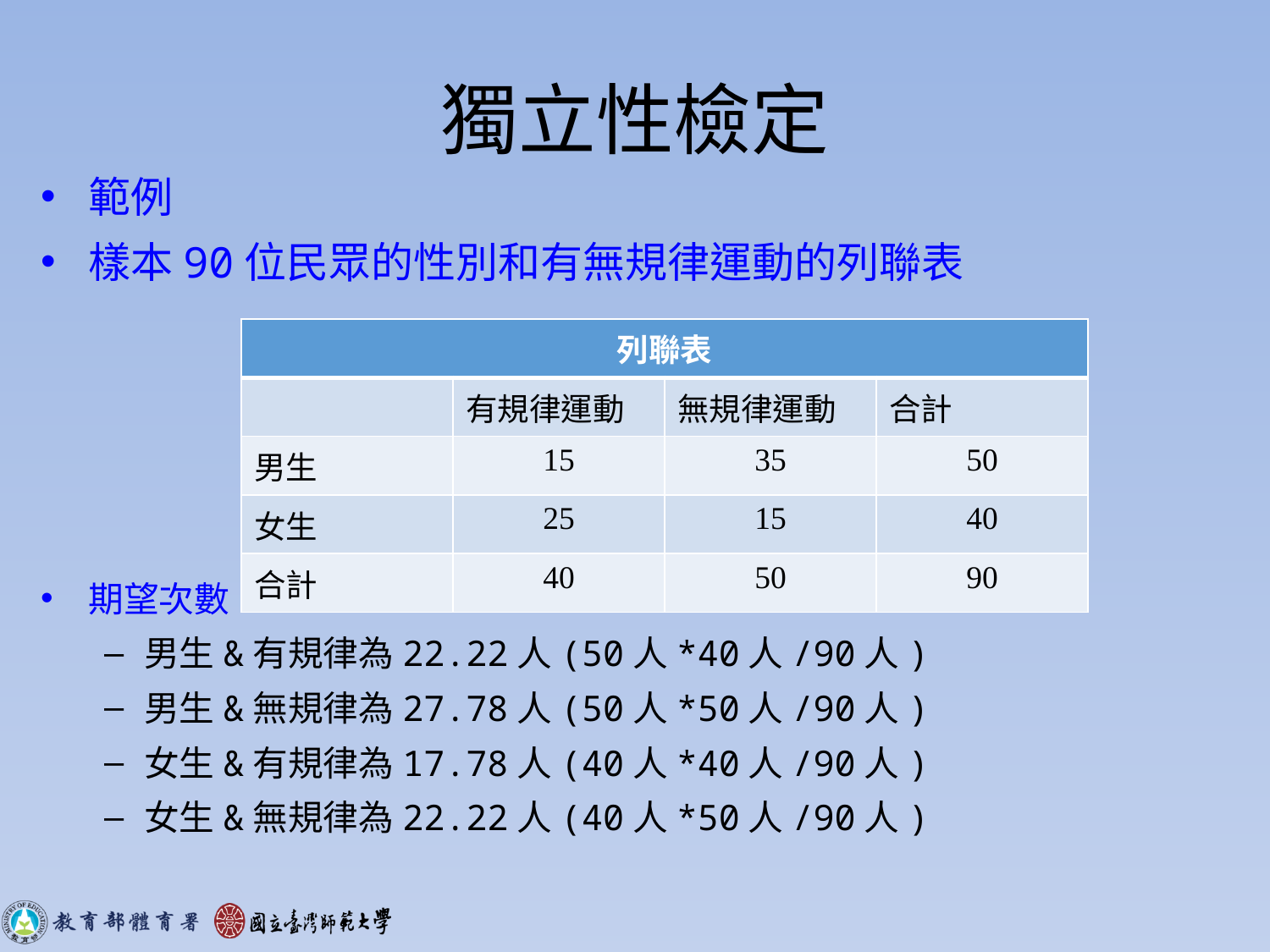

# 獨立性檢定
範例
樣本90位民眾的性別和有無規律運動的列聯表

期望次數
男生&有規律為22.22人(50人*40人/90人)
男生&無規律為27.78人(50人*50人/90人)
女生&有規律為17.78人(40人*40人/90人)
女生&無規律為22.22人(40人*50人/90人)

| 列聯表 |  |  |  |
| --- | --- | --- | --- |
|  | 有規律運動 | 無規律運動 | 合計 |
| 男生 | 15 | 35 | 50 |
| 女生 | 25 | 15 | 40 |
| 合計 | 40 | 50 | 90 |